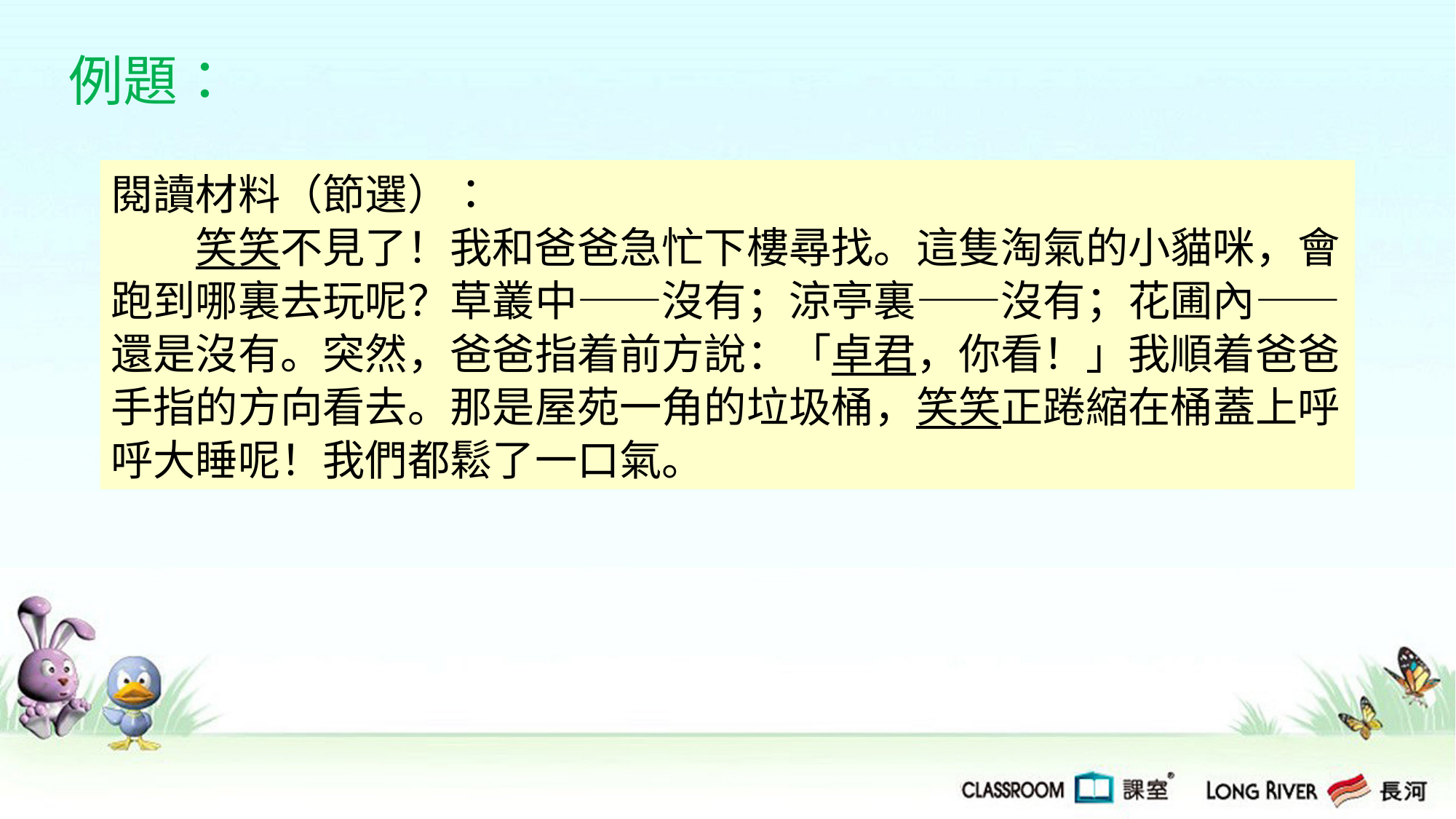

例題：
閱讀材料（節選）：
　　笑笑不見了！我和爸爸急忙下樓尋找。這隻淘氣的小貓咪，會跑到哪裏去玩呢？草叢中——沒有；涼亭裏——沒有；花圃內——還是沒有。突然，爸爸指着前方說：「卓君，你看！」我順着爸爸手指的方向看去。那是屋苑一角的垃圾桶，笑笑正踡縮在桶蓋上呼呼大睡呢！我們都鬆了一口氣。